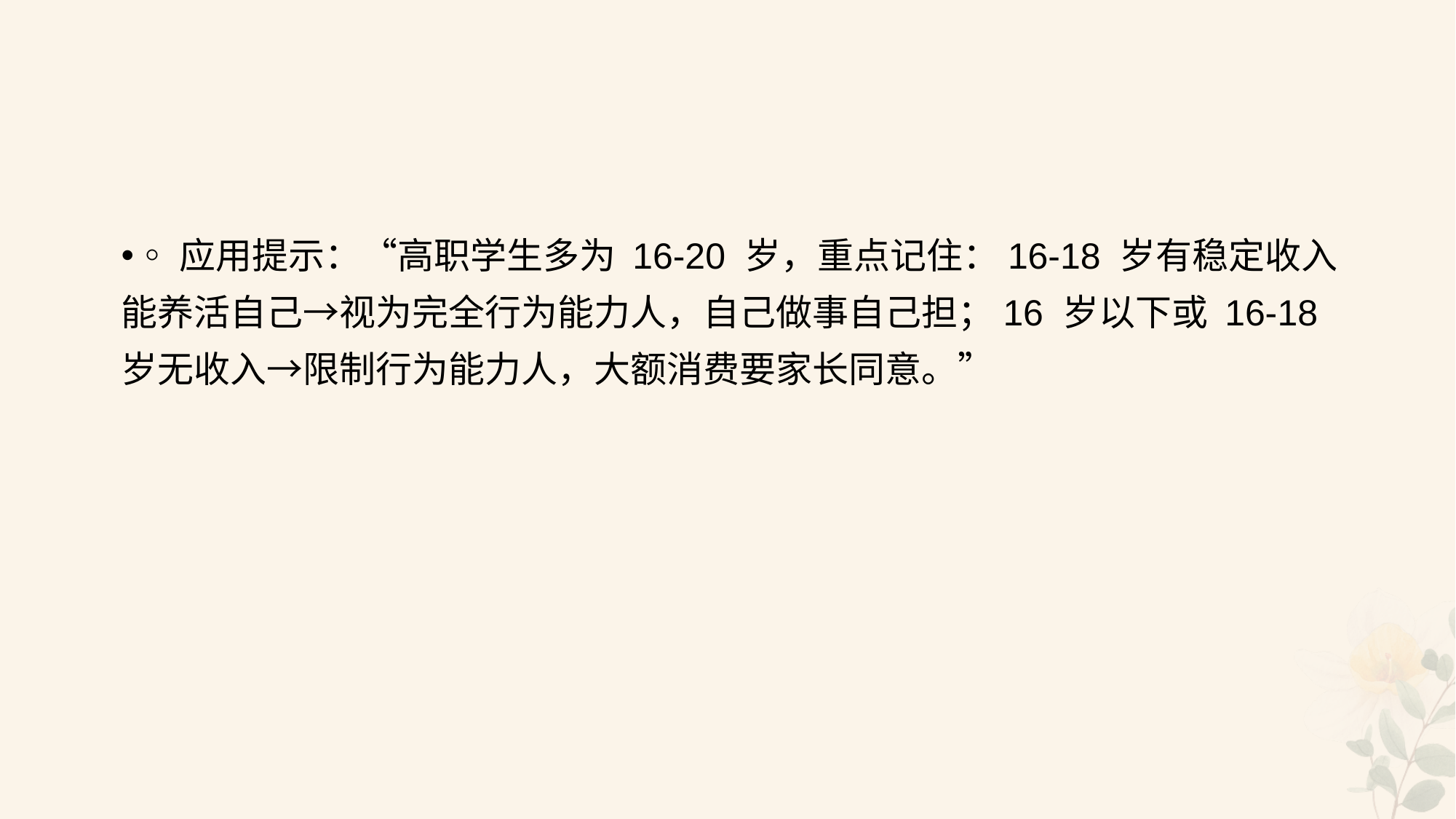

#

◦应用提示：“高职学生多为 16-20 岁，重点记住：16-18 岁有稳定收入能养活自己→视为完全行为能力人，自己做事自己担；16 岁以下或 16-18 岁无收入→限制行为能力人，大额消费要家长同意。”